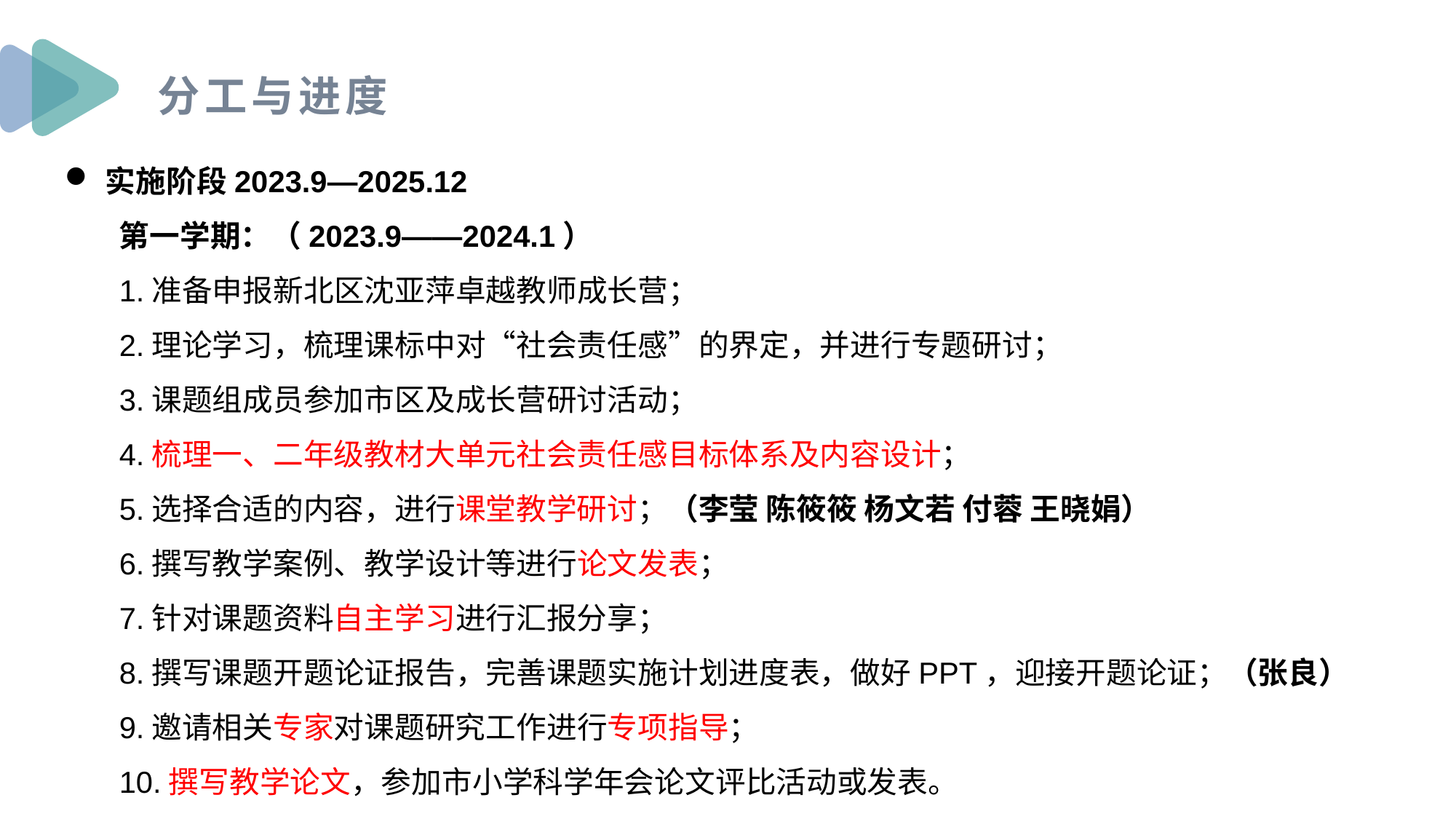

分工与进度
实施阶段2023.9—2025.12
第一学期：（2023.9——2024.1）
1.准备申报新北区沈亚萍卓越教师成长营；
2.理论学习，梳理课标中对“社会责任感”的界定，并进行专题研讨；
3.课题组成员参加市区及成长营研讨活动；
4.梳理一、二年级教材大单元社会责任感目标体系及内容设计；
5.选择合适的内容，进行课堂教学研讨；（李莹 陈筱筱 杨文若 付蓉 王晓娟）
6.撰写教学案例、教学设计等进行论文发表；
7.针对课题资料自主学习进行汇报分享；
8.撰写课题开题论证报告，完善课题实施计划进度表，做好PPT，迎接开题论证；（张良）
9.邀请相关专家对课题研究工作进行专项指导；
10.撰写教学论文，参加市小学科学年会论文评比活动或发表。